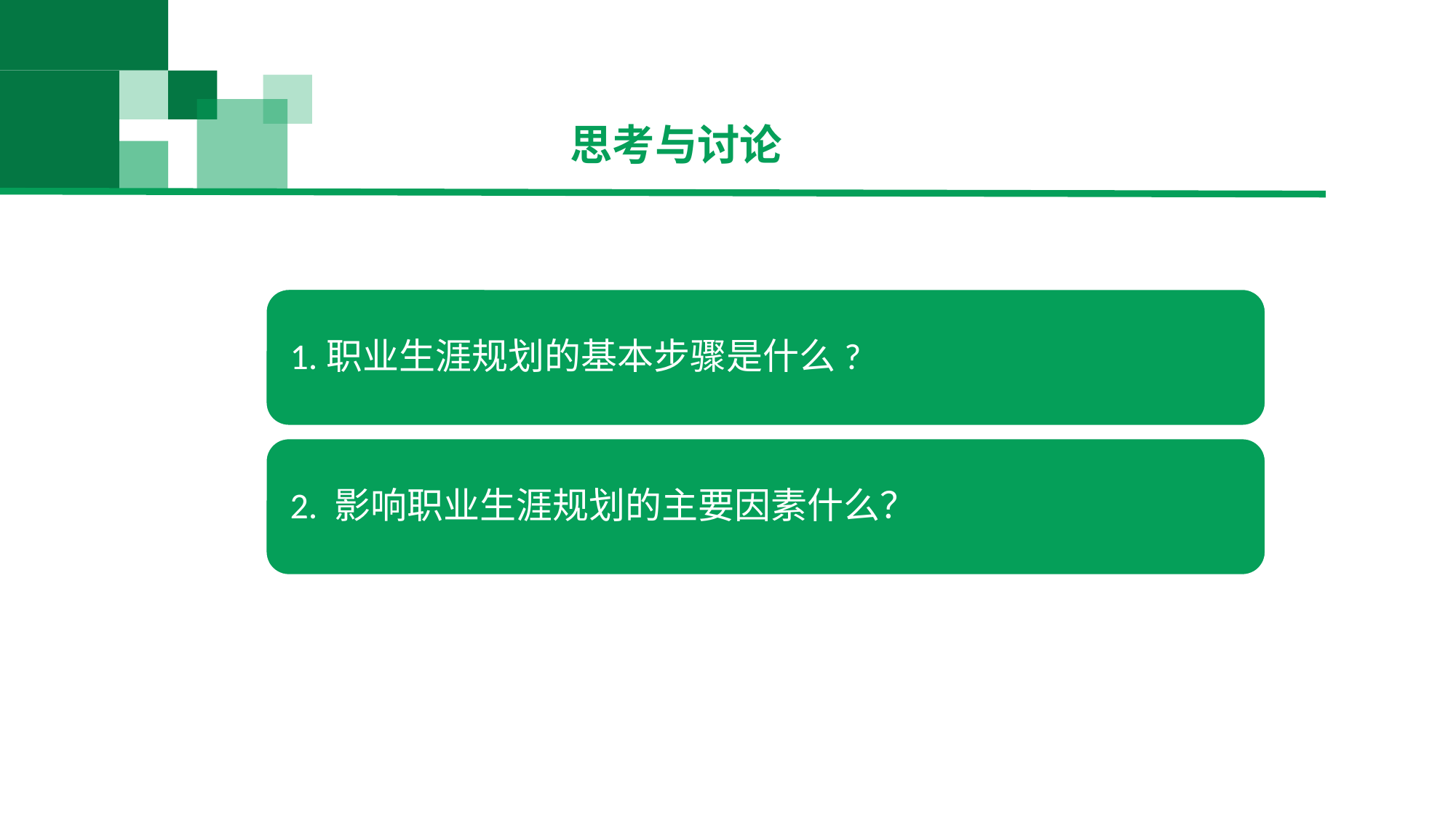

思考与讨论
1.职业生涯规划的基本步骤是什么?
2. 影响职业生涯规划的主要因素什么？